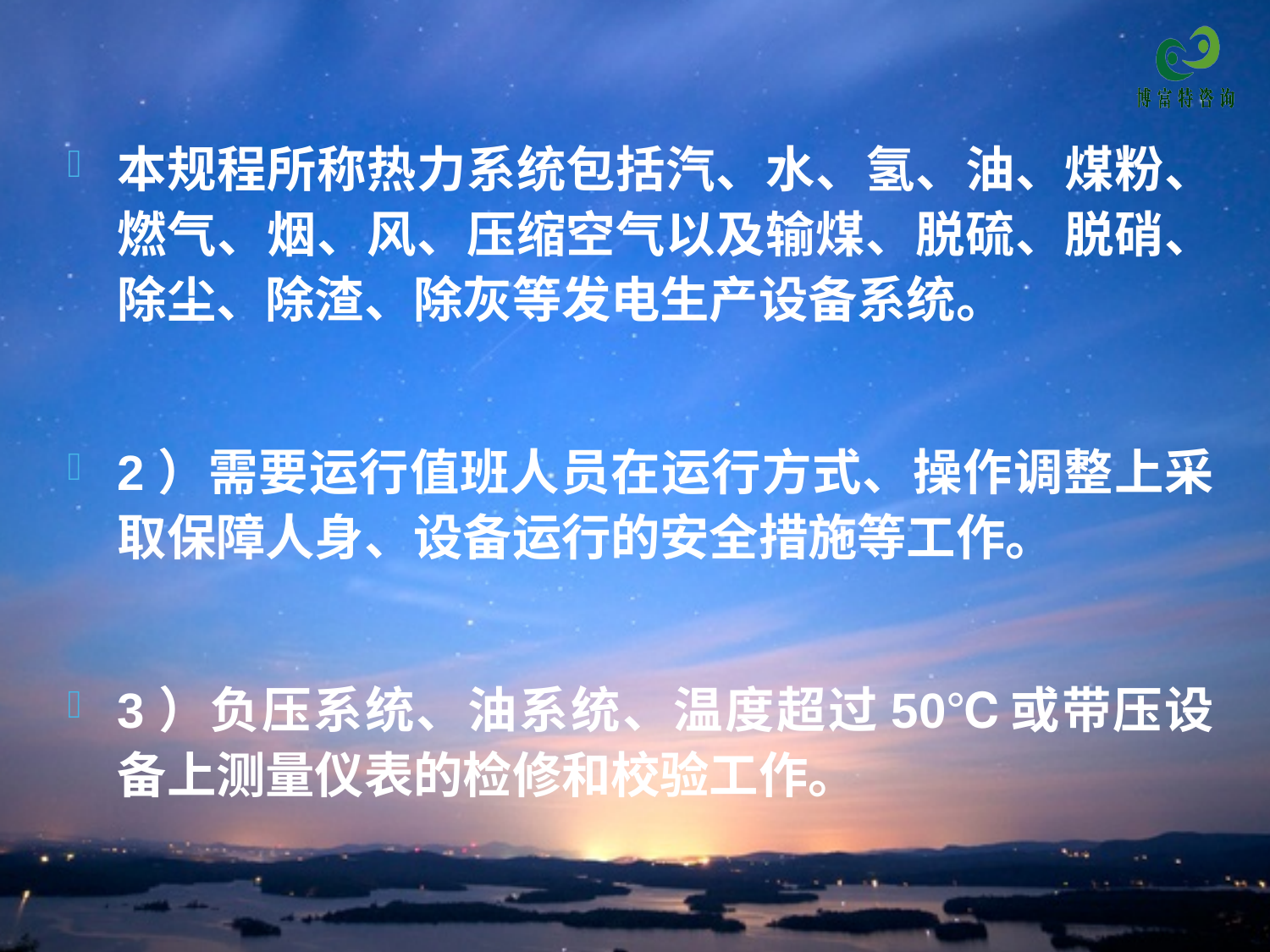

本规程所称热力系统包括汽、水、氢、油、煤粉、燃气、烟、风、压缩空气以及输煤、脱硫、脱硝、除尘、除渣、除灰等发电生产设备系统。

2）需要运行值班人员在运行方式、操作调整上采取保障人身、设备运行的安全措施等工作。

3）负压系统、油系统、温度超过50℃或带压设备上测量仪表的检修和校验工作。